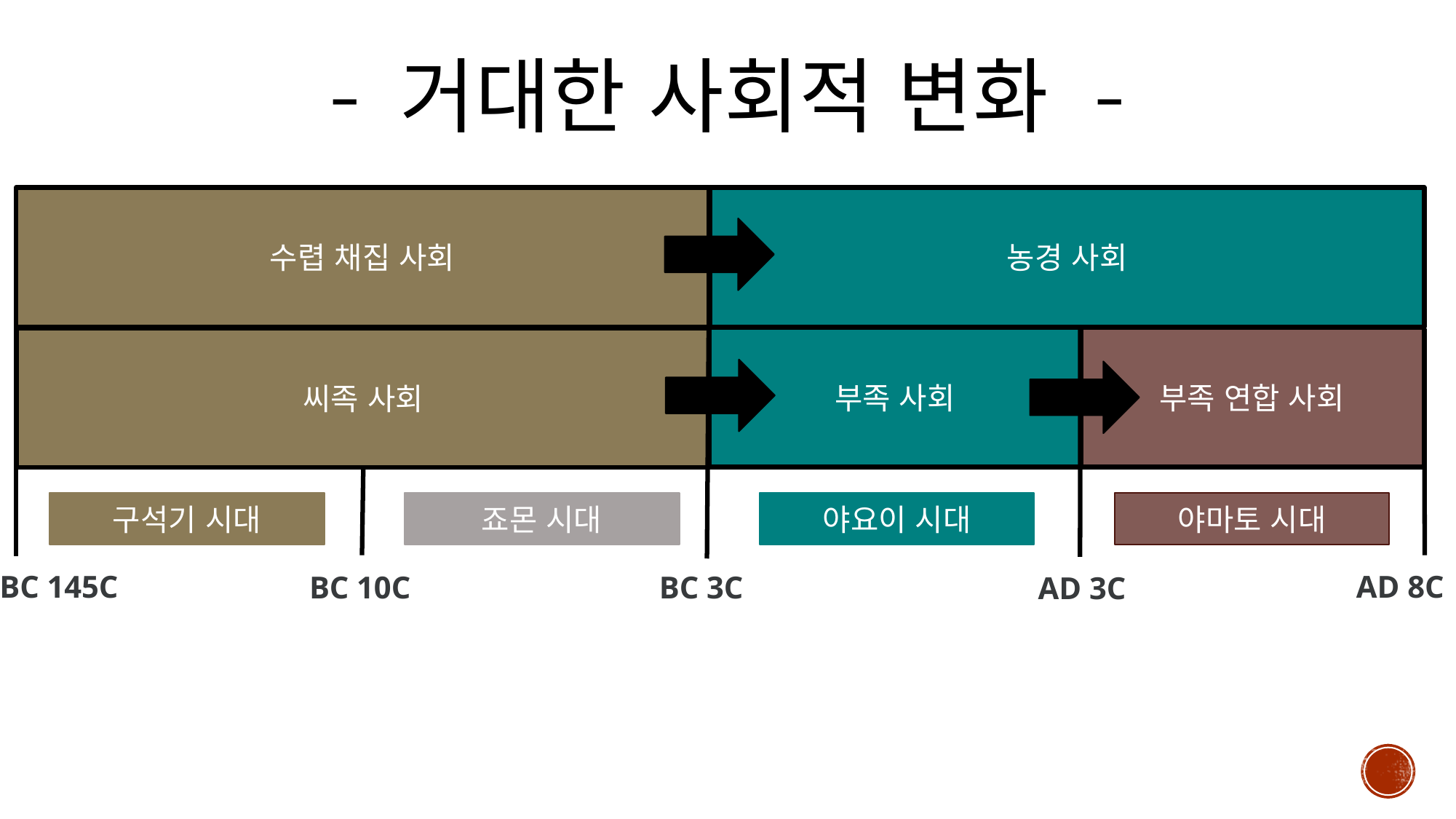

# - 거대한 사회적 변화 -
수렵 채집 사회
농경 사회

부족 연합 사회
부족 사회
씨족 사회

구석기 시대
죠몬 시대
야요이 시대
야마토 시대
BC 145C
AD 8C
BC 10C
BC 3C
AD 3C